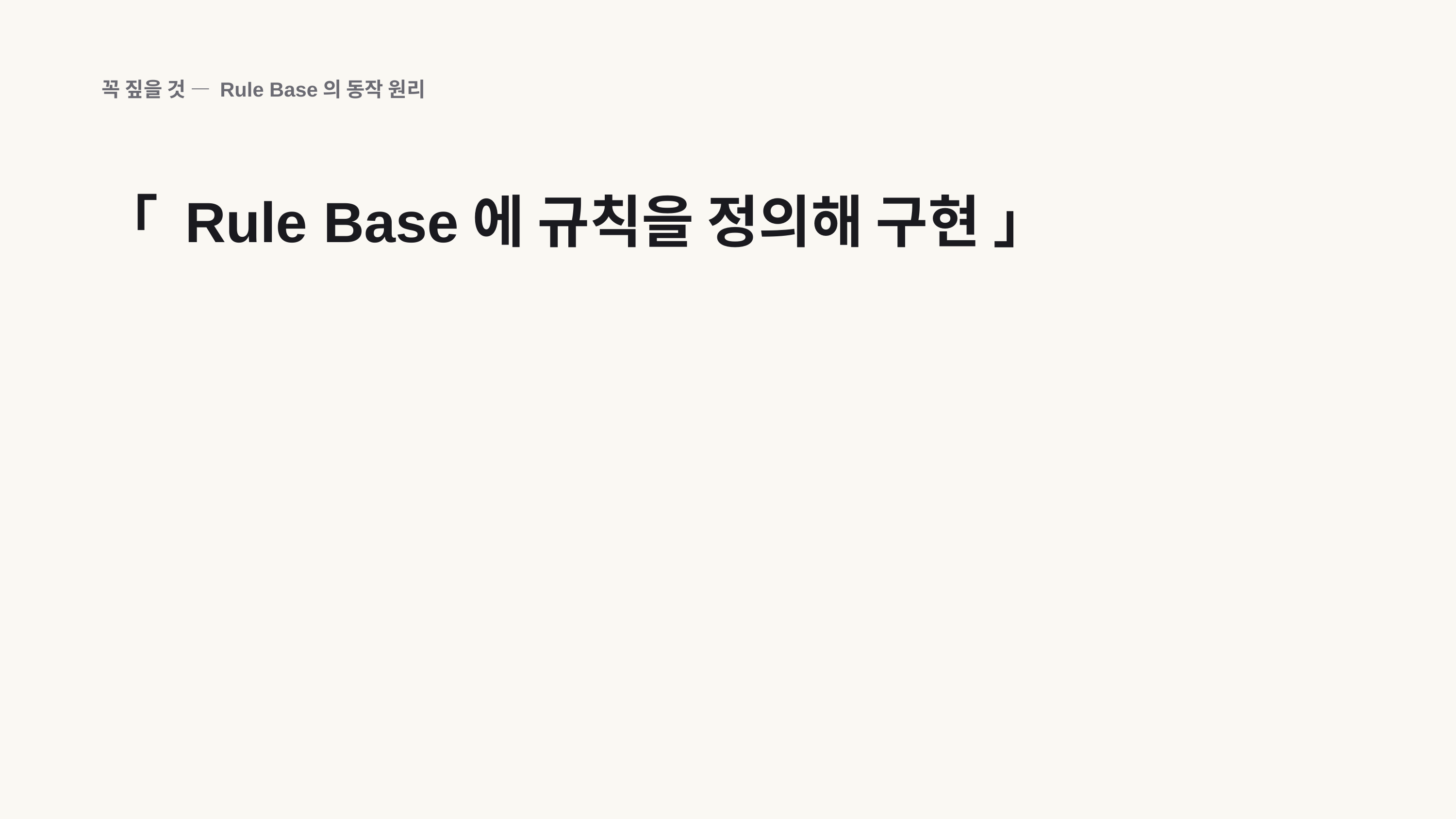

꼭 짚을 것 — Rule Base의 동작 원리
「 Rule Base에 규칙을 정의해 구현 」